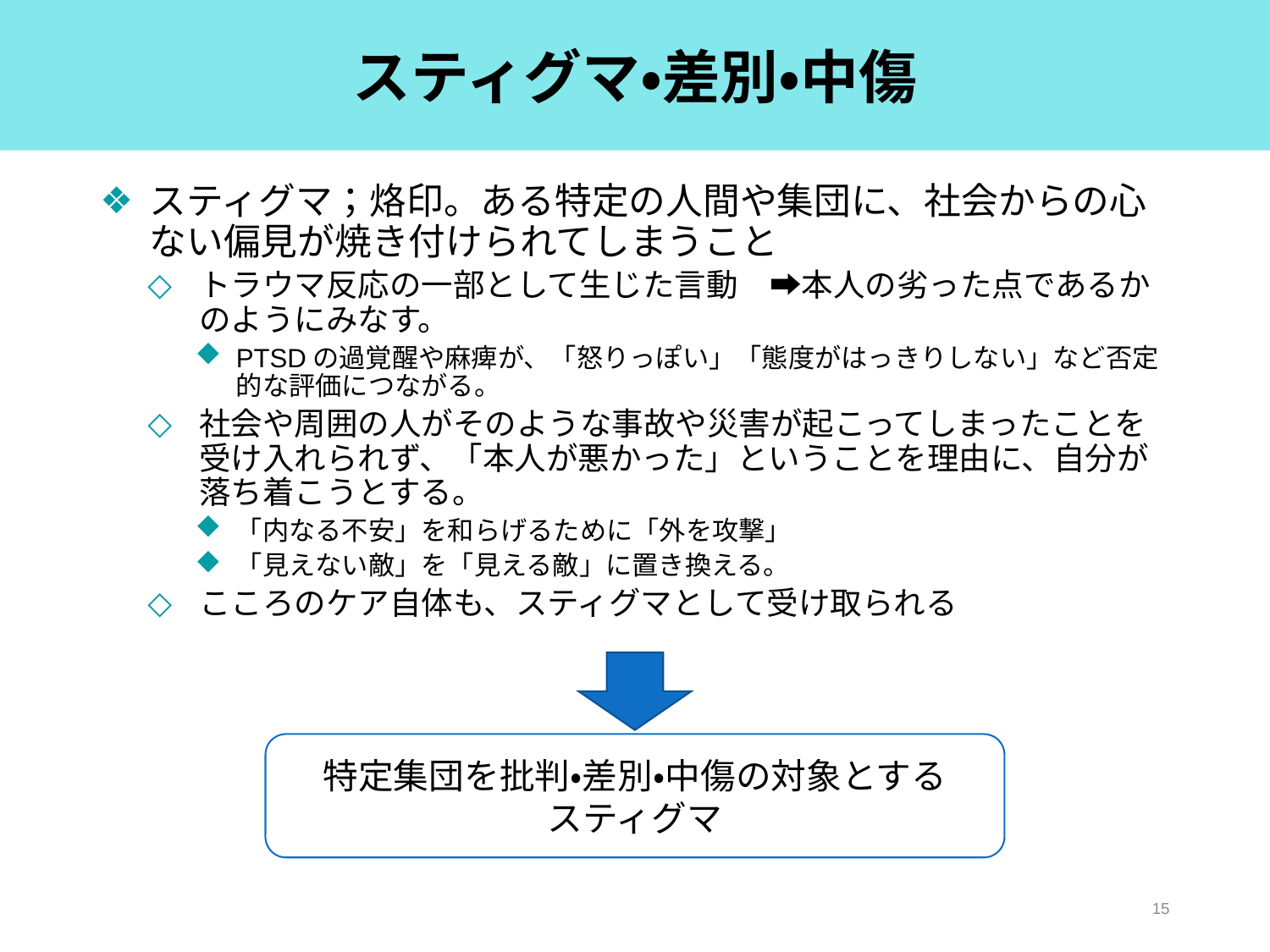

# スティグマ・差別・中傷
スティグマ；烙印。ある特定の人間や集団に、社会からの心ない偏見が焼き付けられてしまうこと
トラウマ反応の一部として生じた言動　➡︎本人の劣った点であるかのようにみなす。
PTSDの過覚醒や麻痺が、「怒りっぽい」「態度がはっきりしない」など否定的な評価につながる。
社会や周囲の人がそのような事故や災害が起こってしまったことを受け入れられず、「本人が悪かった」ということを理由に、自分が落ち着こうとする。
「内なる不安」を和らげるために「外を攻撃」
「見えない敵」を「見える敵」に置き換える。
こころのケア自体も、スティグマとして受け取られる

特定集団を批判・差別・中傷の対象とする
スティグマ
15